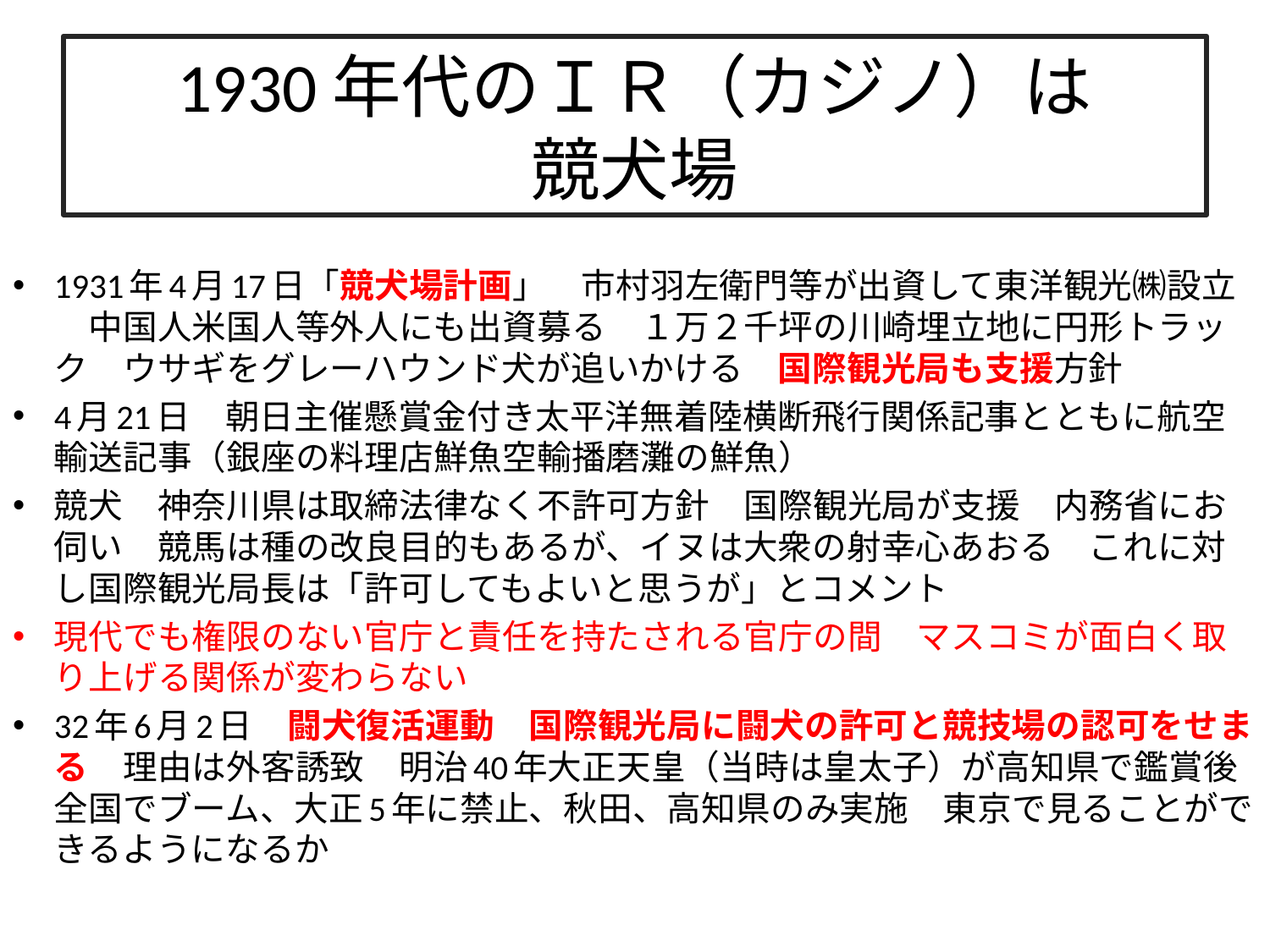

# 1930年代のＩＲ（カジノ）は 競犬場
1931年4月17日「競犬場計画」　市村羽左衛門等が出資して東洋観光㈱設立　中国人米国人等外人にも出資募る　１万２千坪の川崎埋立地に円形トラック　ウサギをグレーハウンド犬が追いかける　国際観光局も支援方針
4月21日　朝日主催懸賞金付き太平洋無着陸横断飛行関係記事とともに航空輸送記事（銀座の料理店鮮魚空輸播磨灘の鮮魚）
競犬　神奈川県は取締法律なく不許可方針　国際観光局が支援　内務省にお伺い　競馬は種の改良目的もあるが、イヌは大衆の射幸心あおる　これに対し国際観光局長は「許可してもよいと思うが」とコメント
現代でも権限のない官庁と責任を持たされる官庁の間　マスコミが面白く取り上げる関係が変わらない
32年6月2日　闘犬復活運動　国際観光局に闘犬の許可と競技場の認可をせまる　理由は外客誘致　明治40年大正天皇（当時は皇太子）が高知県で鑑賞後全国でブーム、大正5年に禁止、秋田、高知県のみ実施　東京で見ることができるようになるか